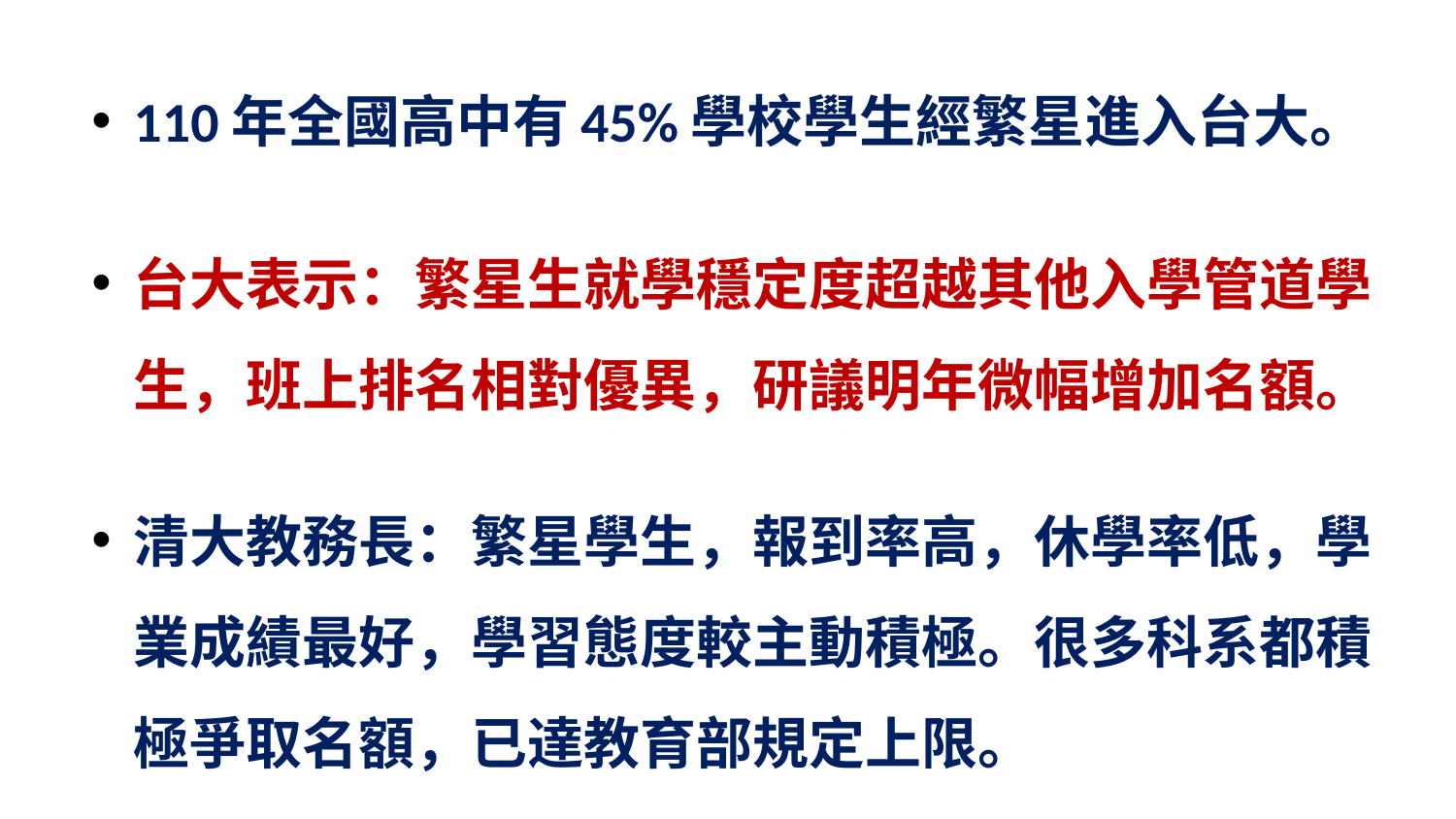

110年全國高中有45%學校學生經繁星進入台大。

台大表示：繁星生就學穩定度超越其他入學管道學生，班上排名相對優異，研議明年微幅增加名額。

清大教務長：繁星學生，報到率高，休學率低，學業成績最好，學習態度較主動積極。很多科系都積極爭取名額，已達教育部規定上限。